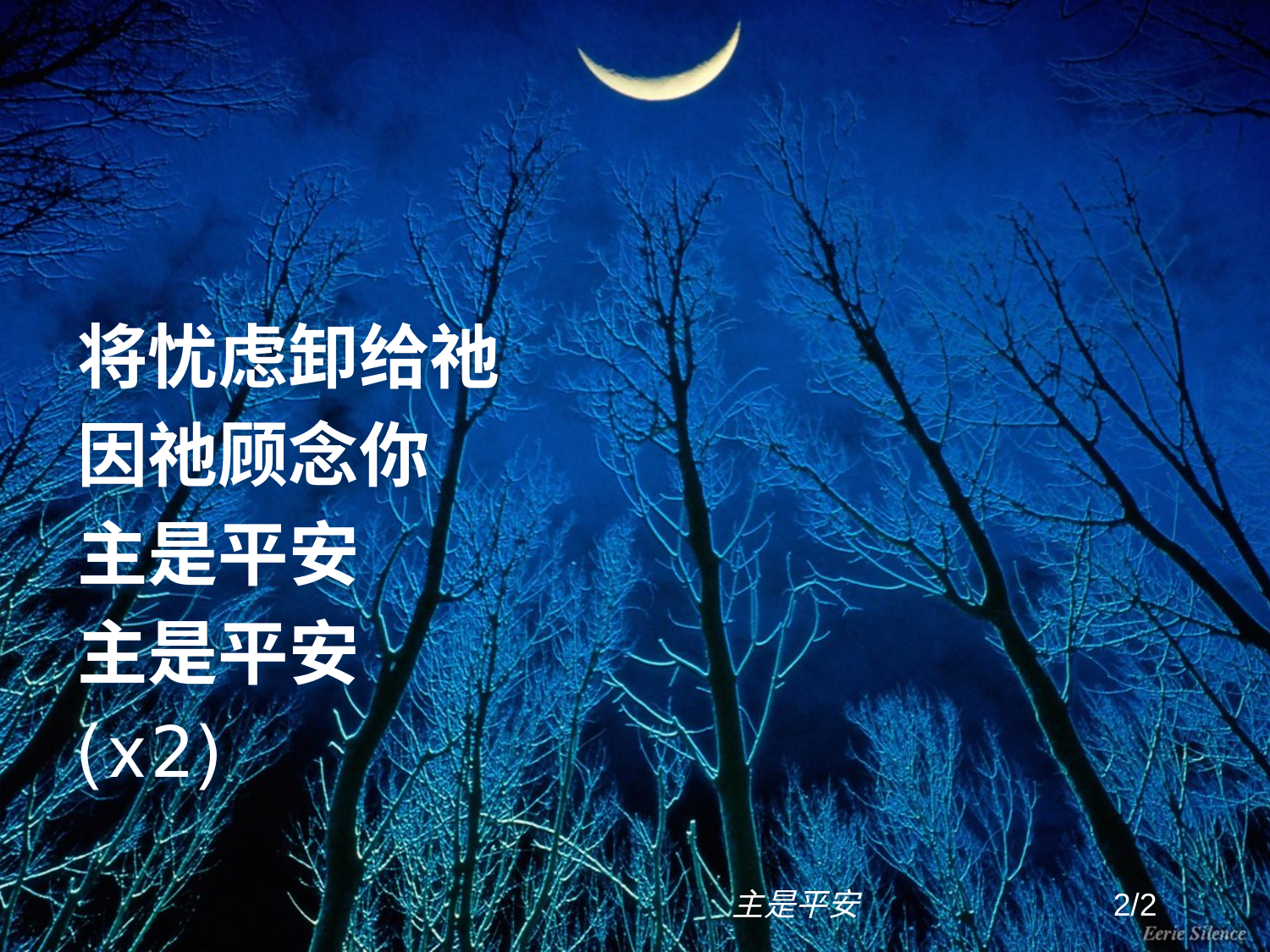

# He is Our Peace
将忧虑卸给祂
因祂顾念你
主是平安
主是平安
(x2)
主是平安		2/2